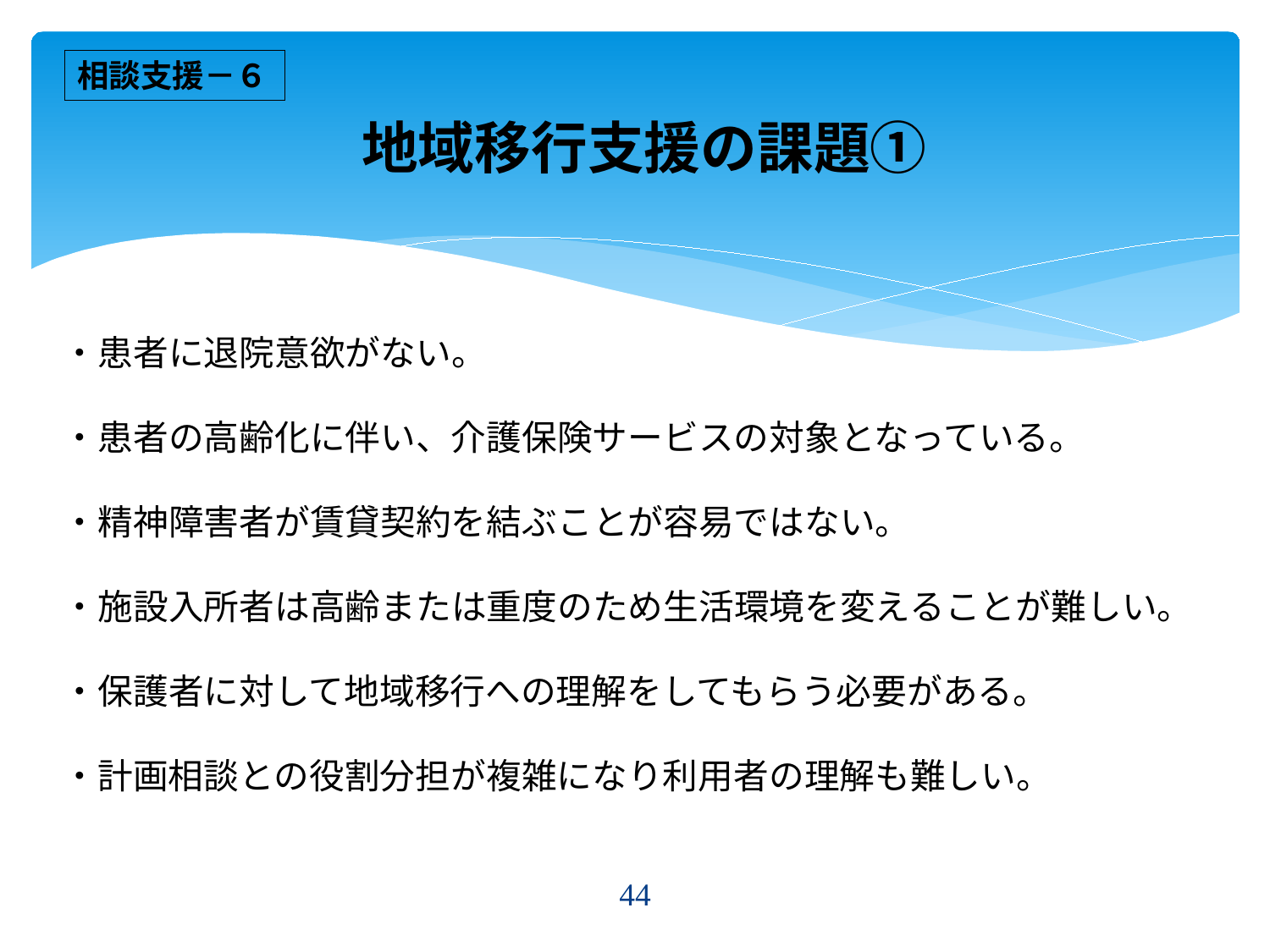

# 地域移行支援の課題①
相談支援－６
・患者に退院意欲がない。
・患者の高齢化に伴い、介護保険サービスの対象となっている。
・精神障害者が賃貸契約を結ぶことが容易ではない。
・施設入所者は高齢または重度のため生活環境を変えることが難しい。
・保護者に対して地域移行への理解をしてもらう必要がある。
・計画相談との役割分担が複雑になり利用者の理解も難しい。

44